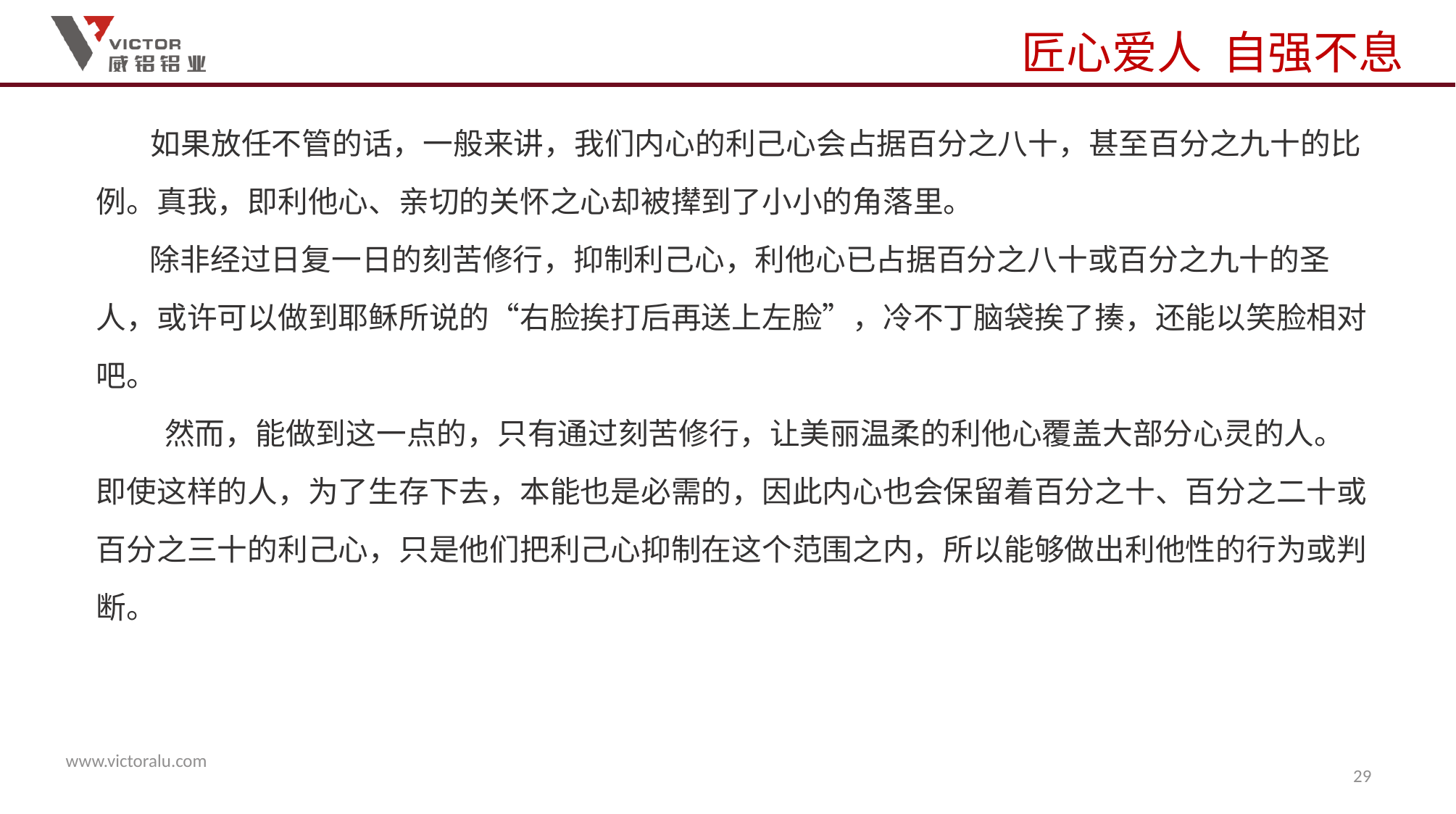

如果放任不管的话，一般来讲，我们内心的利己心会占据百分之八十，甚至百分之九十的比例。真我，即利他心、亲切的关怀之心却被撵到了小小的角落里。
        除非经过日复一日的刻苦修行，抑制利己心，利他心已占据百分之八十或百分之九十的圣人，或许可以做到耶稣所说的“右脸挨打后再送上左脸”，冷不丁脑袋挨了揍，还能以笑脸相对吧。
 然而，能做到这一点的，只有通过刻苦修行，让美丽温柔的利他心覆盖大部分心灵的人。即使这样的人，为了生存下去，本能也是必需的，因此内心也会保留着百分之十、百分之二十或百分之三十的利己心，只是他们把利己心抑制在这个范围之内，所以能够做出利他性的行为或判断。
29